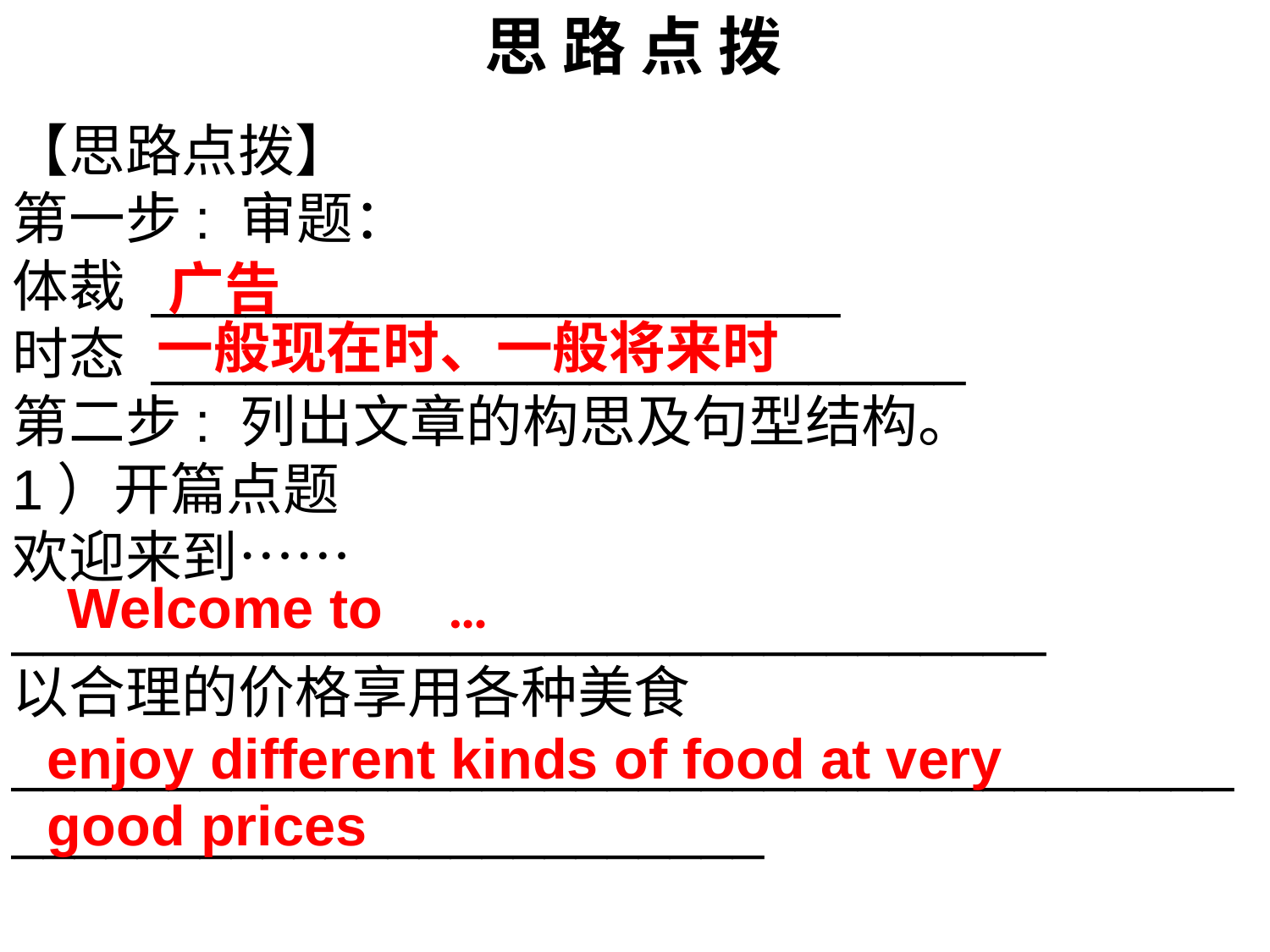

思 路 点 拨
【思路点拨】
第一步: 审题：
体裁 ______________________
时态 __________________________
第二步: 列出文章的构思及句型结构。
1）开篇点题
欢迎来到…… _________________________________
以合理的价格享用各种美食 _______________________________________________________________
广告
一般现在时、一般将来时
Welcome to	…
enjoy different kinds of food at very good prices